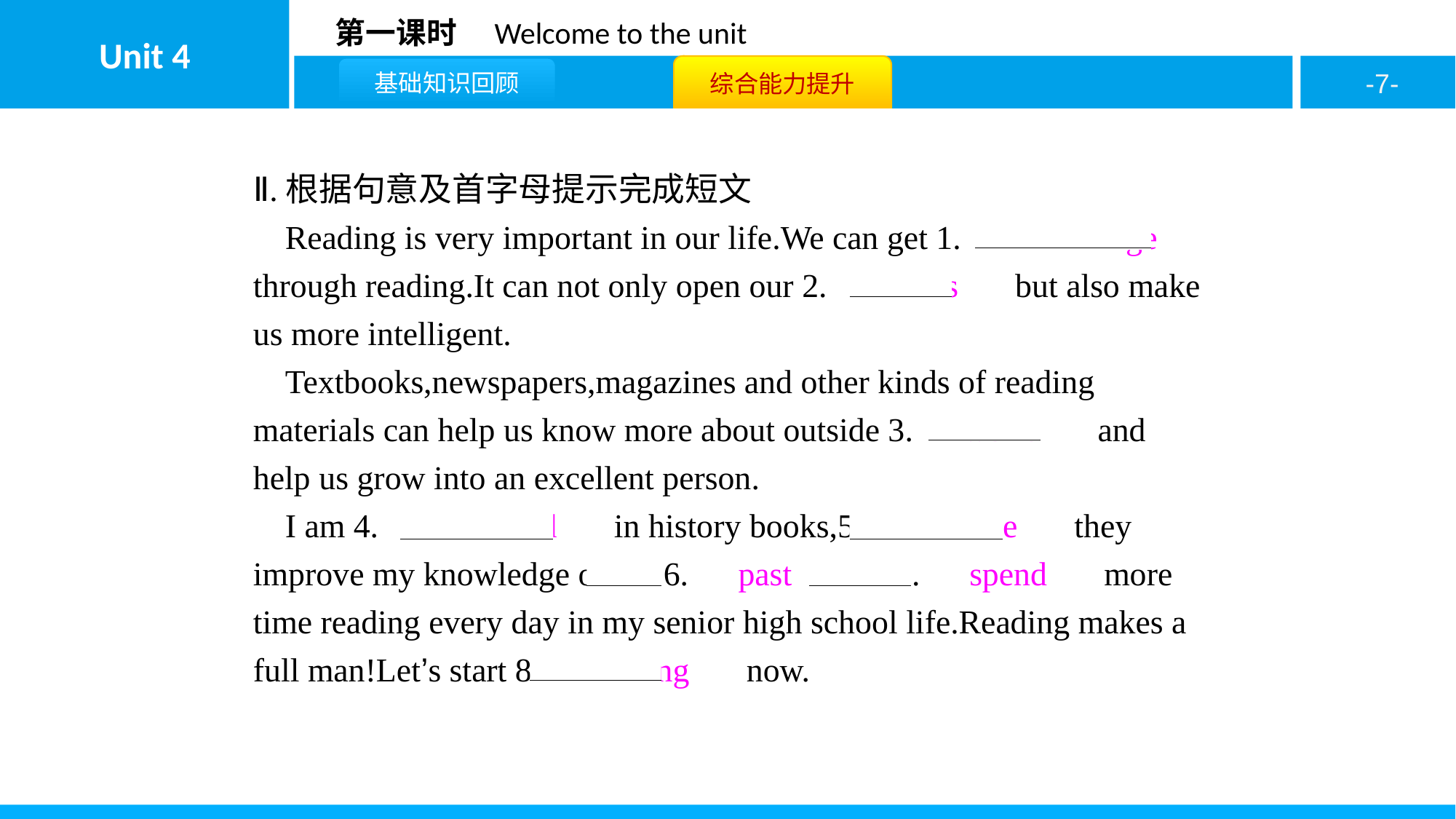

Ⅱ.根据句意及首字母提示完成短文
Reading is very important in our life.We can get 1.　knowledge　 through reading.It can not only open our 2.　minds　 but also make us more intelligent.
Textbooks,newspapers,magazines and other kinds of reading materials can help us know more about outside 3.　world　 and help us grow into an excellent person.
I am 4.　interested　 in history books,5.　because　 they improve my knowledge of the 6.　past　.I’ll 7.　spend　 more time reading every day in my senior high school life.Reading makes a full man!Let’s start 8.　reading　 now.